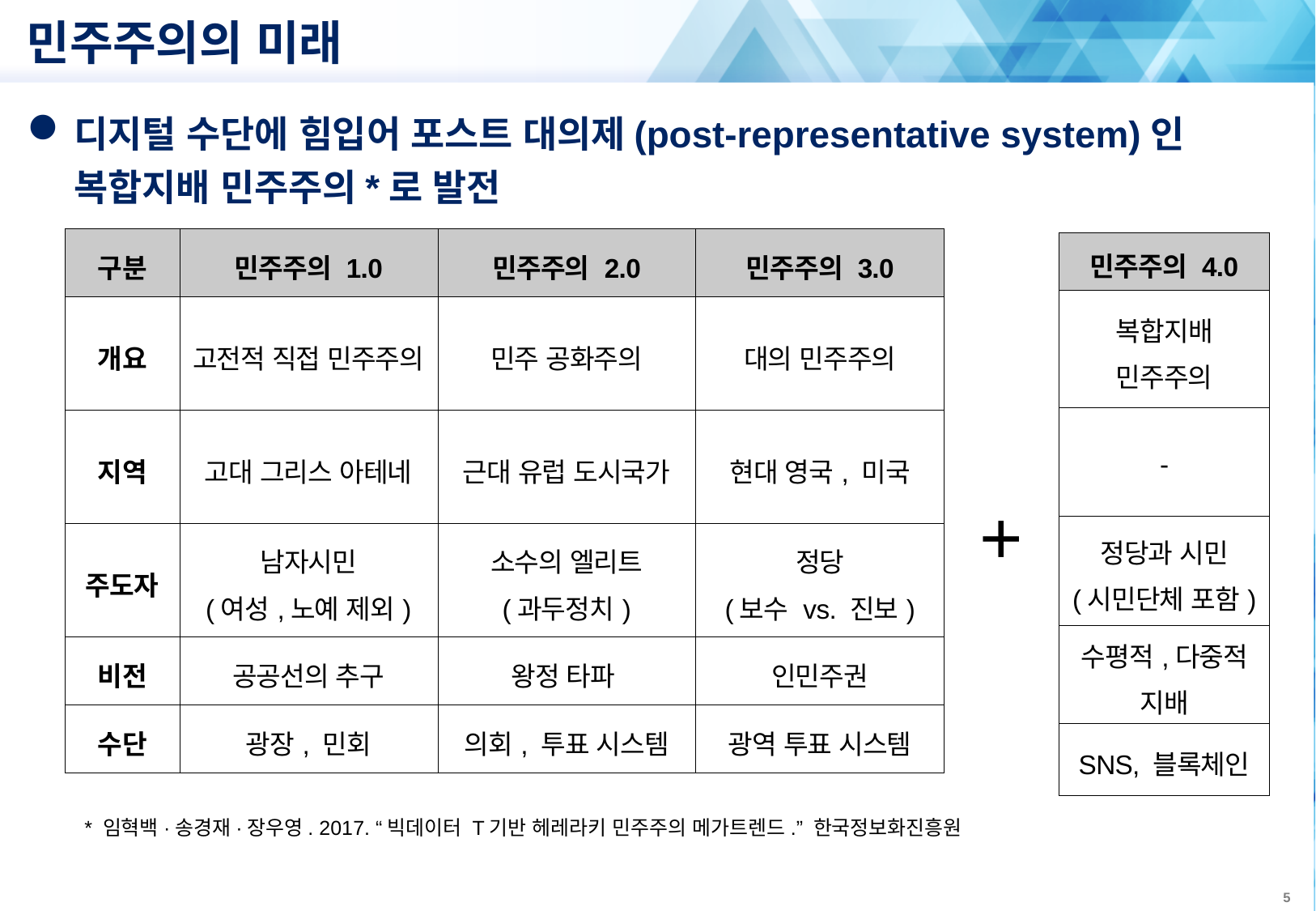

# 민주주의의 미래
디지털 수단에 힘입어 포스트 대의제(post-representative system)인 복합지배 민주주의*로 발전
| 구분 | 민주주의 1.0 | 민주주의 2.0 | 민주주의 3.0 |
| --- | --- | --- | --- |
| 개요 | 고전적 직접 민주주의 | 민주 공화주의 | 대의 민주주의 |
| 지역 | 고대 그리스 아테네 | 근대 유럽 도시국가 | 현대 영국, 미국 |
| 주도자 | 남자시민 (여성,노예 제외) | 소수의 엘리트 (과두정치) | 정당 (보수 vs. 진보) |
| 비전 | 공공선의 추구 | 왕정 타파 | 인민주권 |
| 수단 | 광장, 민회 | 의회, 투표 시스템 | 광역 투표 시스템 |
| 민주주의 4.0 |
| --- |
| 복합지배 민주주의 |
| - |
| 정당과 시민 (시민단체 포함) |
| 수평적,다중적 지배 |
| SNS, 블록체인 |
+
* 임혁백·송경재·장우영. 2017. “빅데이터 T기반 헤레라키 민주주의 메가트렌드.” 한국정보화진흥원